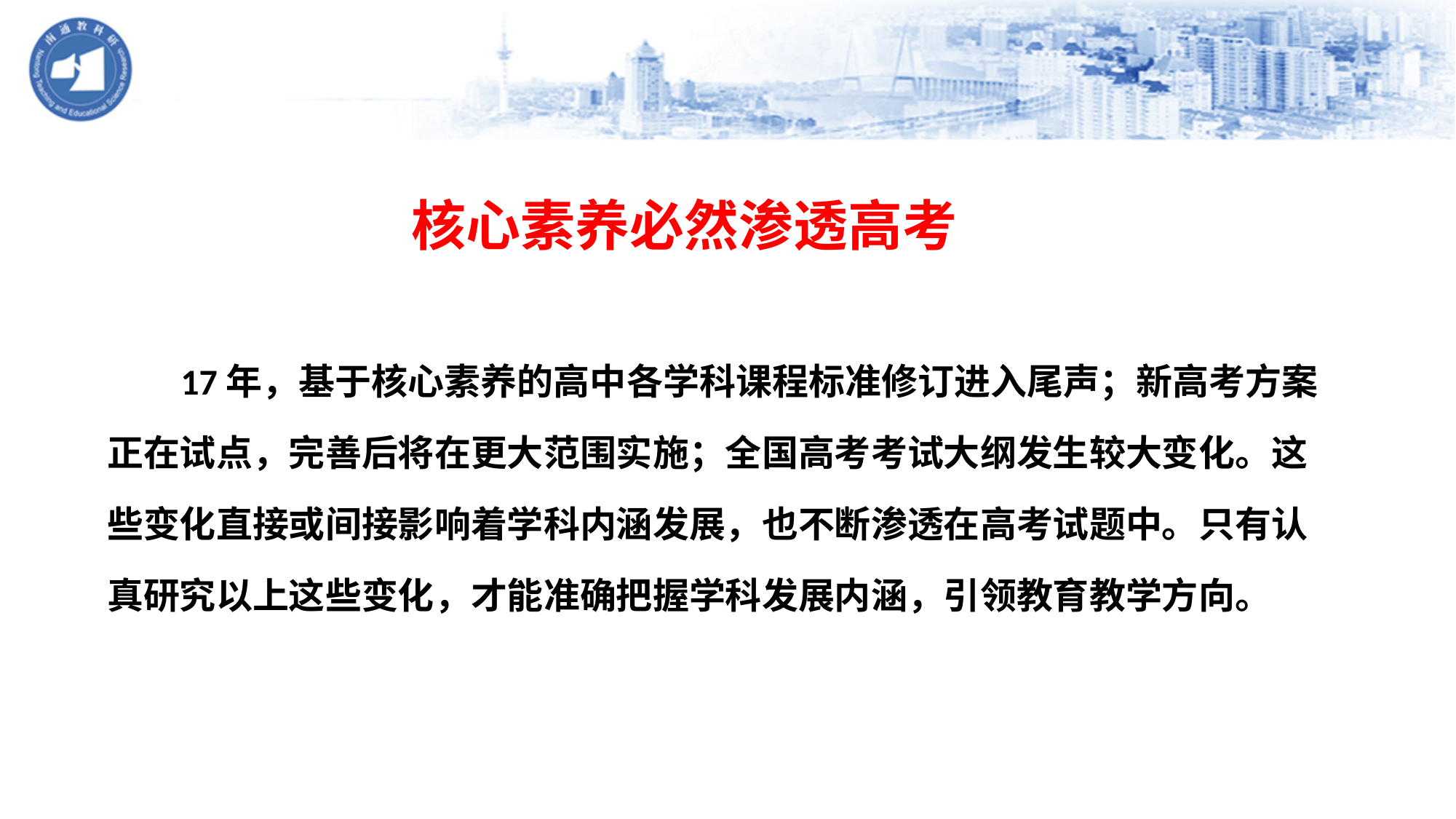

核心素养必然渗透高考
         17年，基于核心素养的高中各学科课程标准修订进入尾声；新高考方案正在试点，完善后将在更大范围实施；全国高考考试大纲发生较大变化。这些变化直接或间接影响着学科内涵发展，也不断渗透在高考试题中。只有认真研究以上这些变化，才能准确把握学科发展内涵，引领教育教学方向。